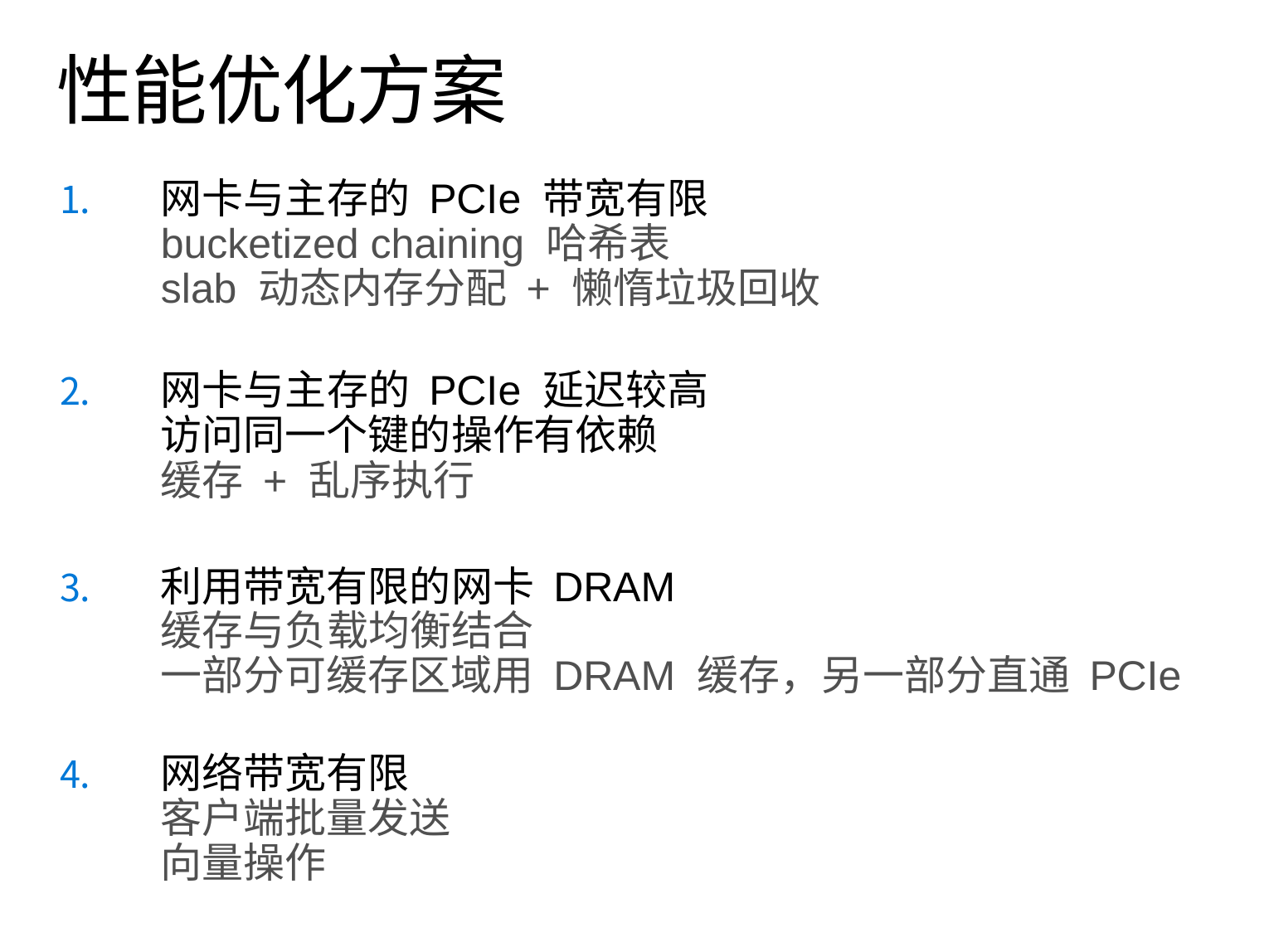

# 性能优化方案
网卡与主存的 PCIe 带宽有限
bucketized chaining 哈希表
slab 动态内存分配 + 懒惰垃圾回收
网卡与主存的 PCIe 延迟较高
访问同一个键的操作有依赖
缓存 + 乱序执行

利用带宽有限的网卡 DRAM
缓存与负载均衡结合
一部分可缓存区域用 DRAM 缓存，另一部分直通 PCIe
网络带宽有限
客户端批量发送
向量操作